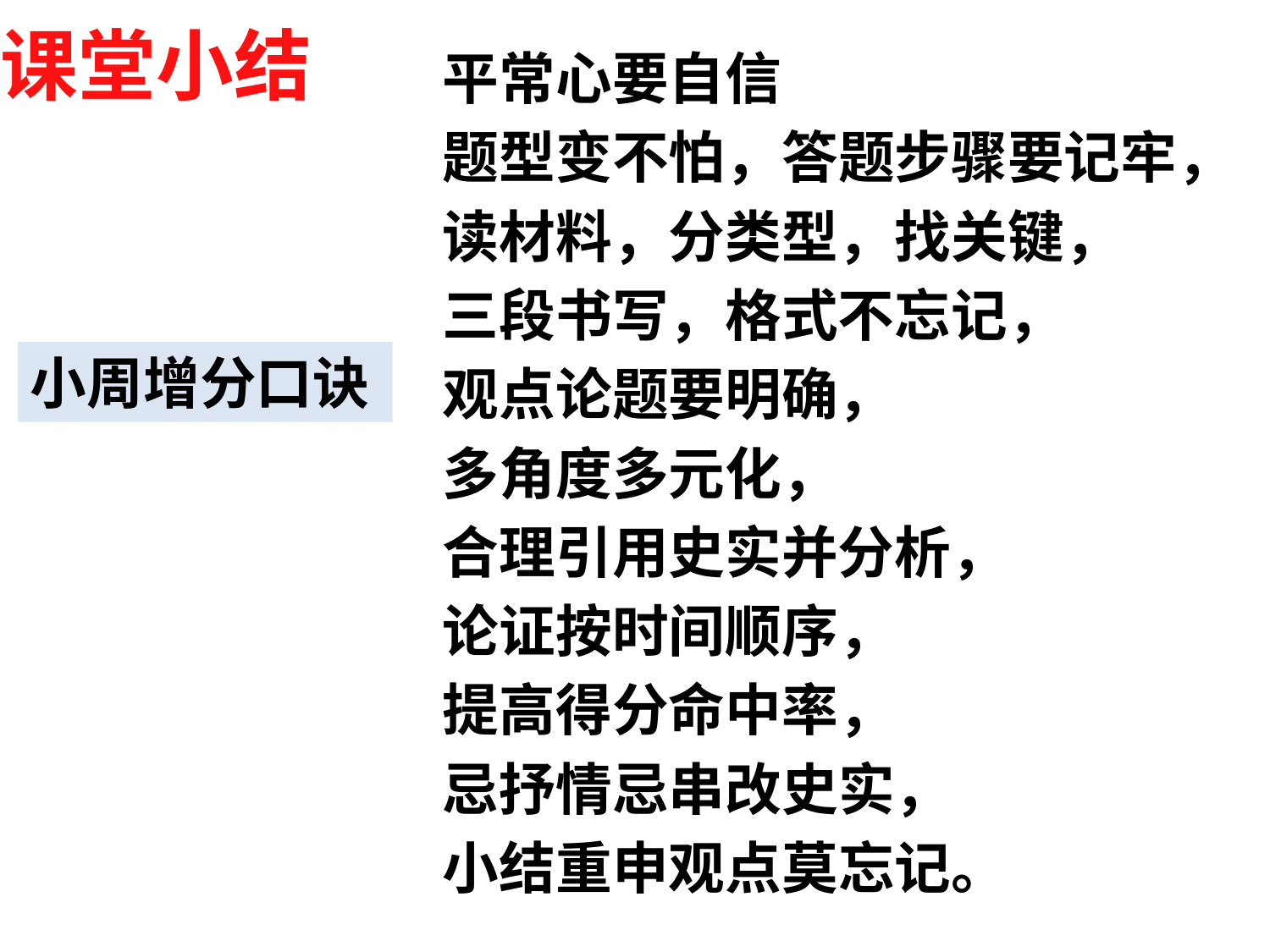

课堂小结
平常心要自信
题型变不怕，答题步骤要记牢，
读材料，分类型，找关键，
三段书写，格式不忘记，
观点论题要明确，
多角度多元化，
合理引用史实并分析，
论证按时间顺序，
提高得分命中率，
忌抒情忌串改史实，
小结重申观点莫忘记。
小周增分口诀